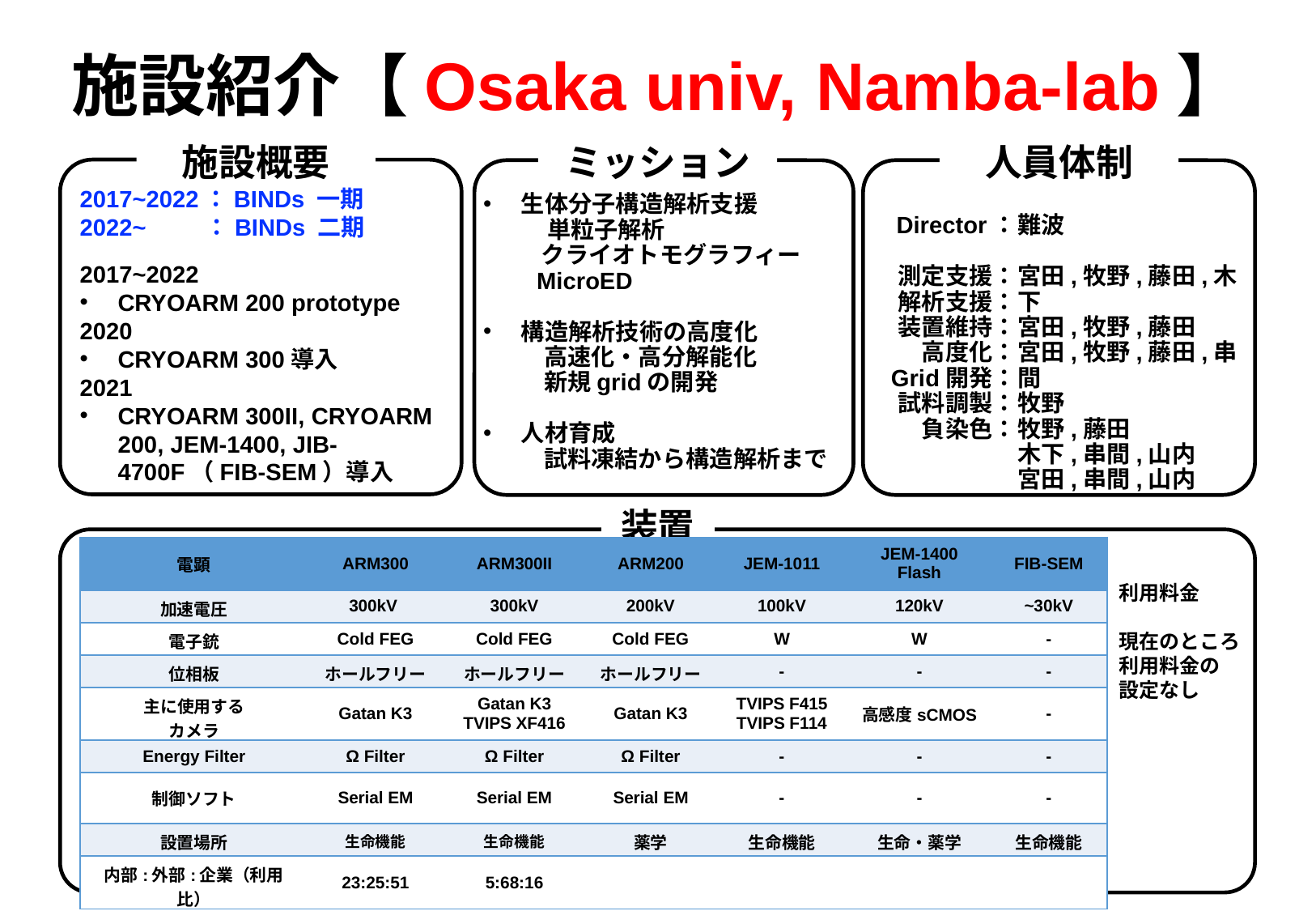

施設紹介【Osaka univ, Namba-lab】
施設概要
ミッション
人員体制

2017~2022：BINDs 一期
2022~        ：BINDs 二期

2017~2022
CRYOARM 200 prototype
2020
CRYOARM 300導入
2021
CRYOARM 300II, CRYOARM 200, JEM-1400, JIB-4700F（FIB-SEM）導入
生体分子構造解析支援
  　　単粒子解析
　　  クライオトモグラフィー
        MicroED

構造解析技術の高度化
高速化・高分解能化
新規gridの開発

人材育成
試料凍結から構造解析まで

Director：

測定支援：
解析支援：
装置維持：
　高度化：
Grid開発：
試料調製：
　負染色：
難波

宮田,牧野,藤田,木下
宮田,牧野,藤田
宮田,牧野,藤田,串間
牧野
牧野,藤田
木下,串間,山内
宮田,串間,山内
装置

| 電顕 | ARM300 | ARM300II | ARM200 | JEM-1011 | JEM-1400 Flash | FIB-SEM |
| --- | --- | --- | --- | --- | --- | --- |
| 加速電圧 | 300kV | 300kV | 200kV | 100kV | 120kV | ~30kV |
| 電子銃 | Cold FEG | Cold FEG | Cold FEG | W | W | - |
| 位相板 | ホールフリー | ホールフリー | ホールフリー | - | - | - |
| 主に使用する カメラ | Gatan K3 | Gatan K3 TVIPS XF416 | Gatan K3 | TVIPS F415 TVIPS F114 | 高感度sCMOS | - |
| Energy Filter | Ω Filter | Ω Filter | Ω Filter | - | - | - |
| 制御ソフト | Serial EM | Serial EM | Serial EM | - | - | - |
| 設置場所 | 生命機能 | 生命機能 | 薬学 | 生命機能 | 生命・薬学 | 生命機能 |
| 内部:外部:企業（利用比） | 23:25:51 | 5:68:16 |  |  |  |  |
利用料金

現在のところ
利用料金の
設定なし